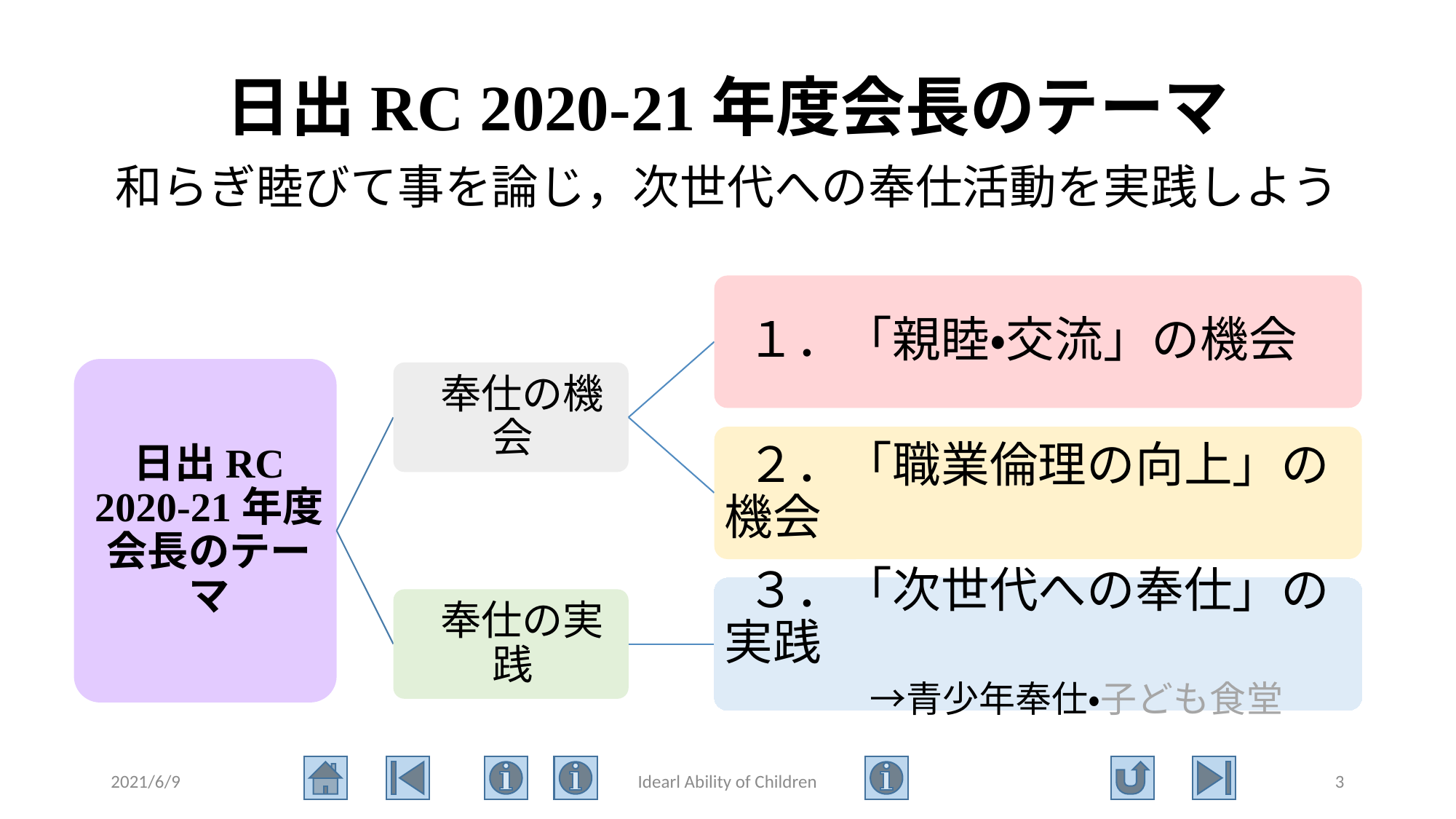

# 日出RC 2020-21年度会長のテーマ 和らぎ睦びて事を論じ，次世代への奉仕活動を実践しよう
日出RC
2020-21年度会長のテーマ

 奉仕の機会

 １．「親睦・交流」の機会

 ２．「職業倫理の向上」の機会

 奉仕の実践

 ３．「次世代への奉仕」の実践
　　　→青少年奉仕・子ども食堂
2021/6/9
Idearl Ability of Children
3